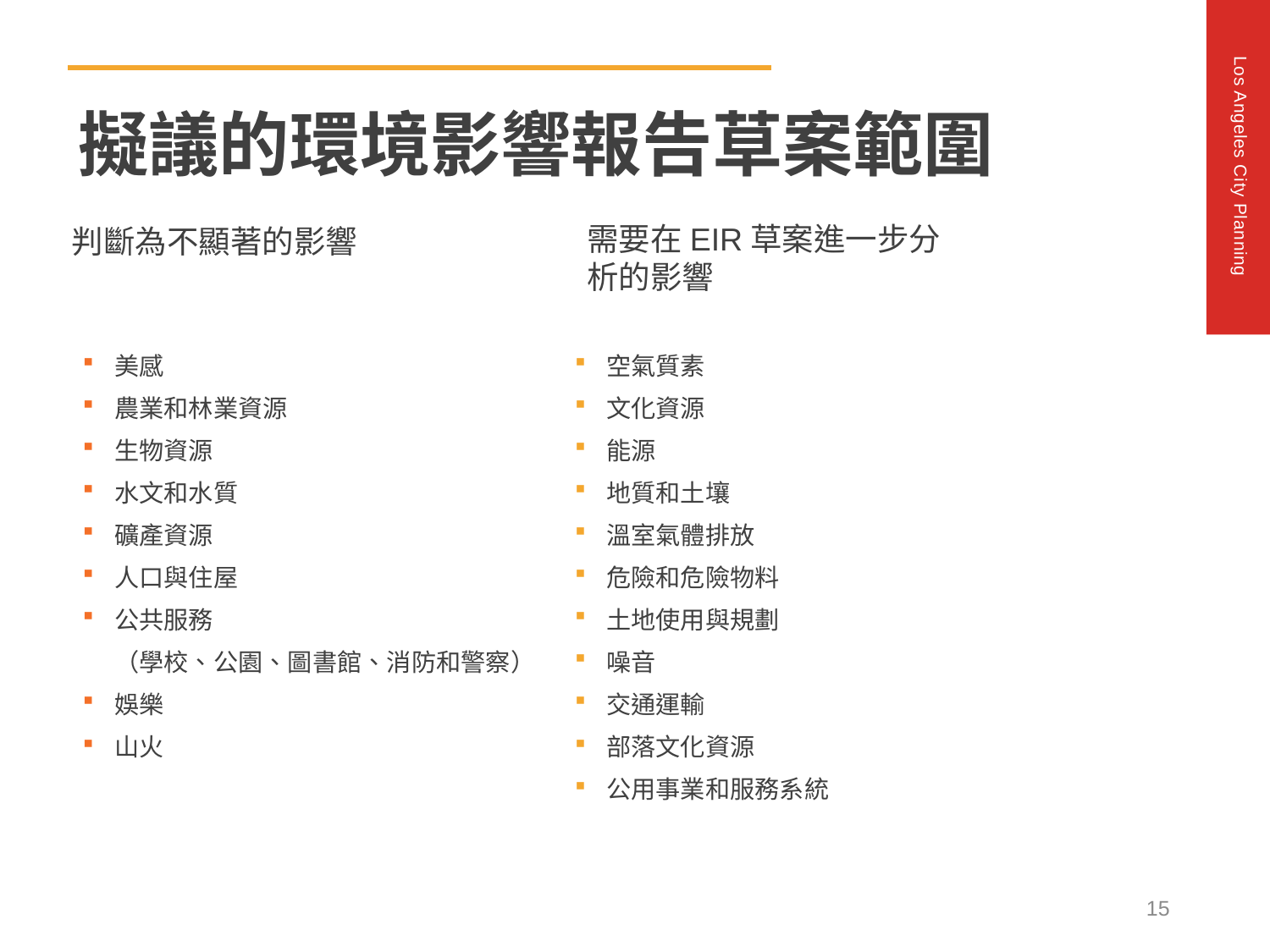

擬議的環境影響報告草案範圍
需要在EIR草案進一步分析的影響
判斷為不顯著的影響
美感
農業和林業資源
生物資源
水文和水質
礦產資源
人口與住屋
公共服務
（學校、公園、圖書館、消防和警察）
娛樂
山火

空氣質素
文化資源
能源
地質和土壤
溫室氣體排放
危險和危險物料
土地使用與規劃
噪音
交通運輸
部落文化資源
公用事業和服務系統
15